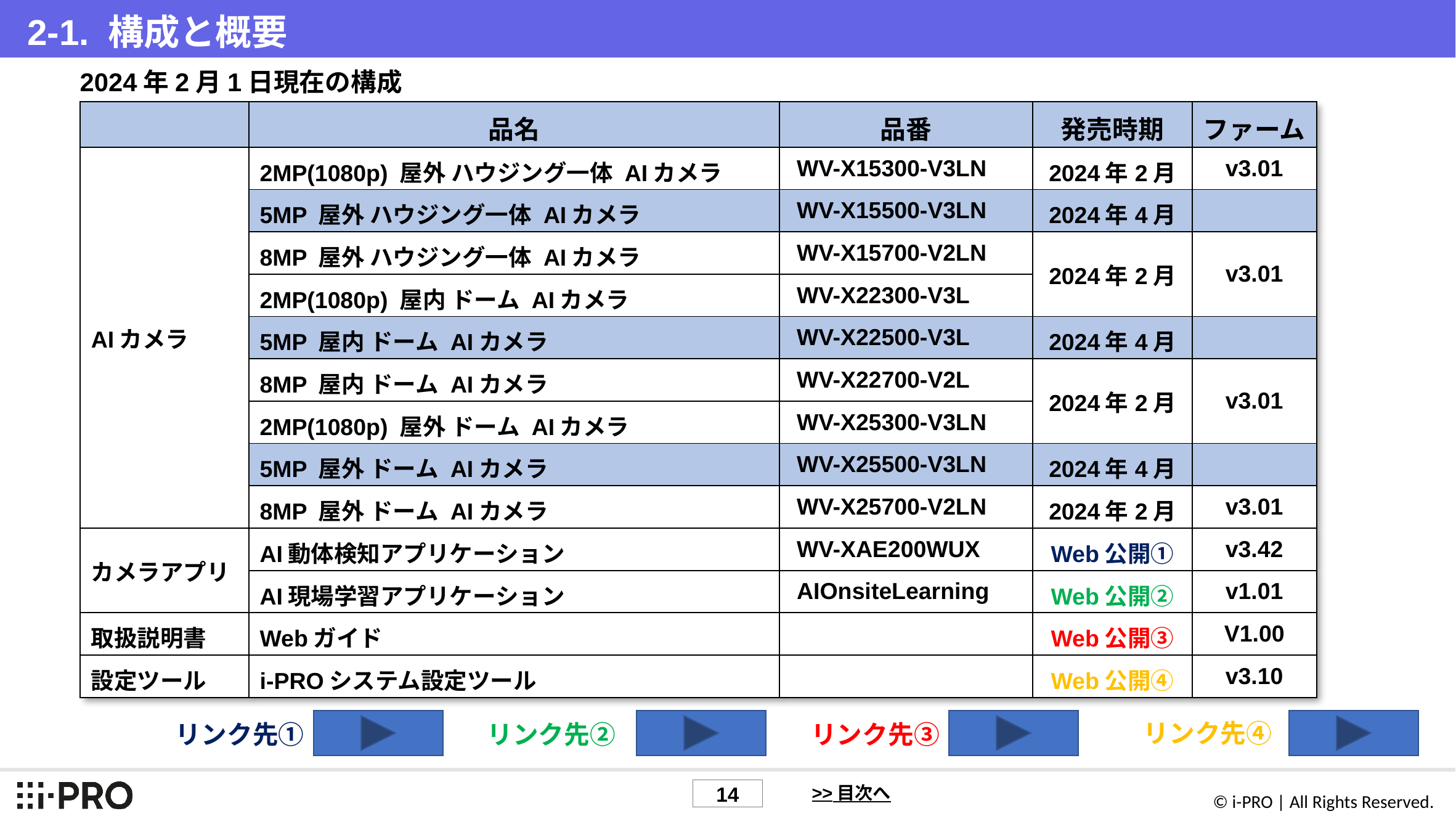

# 2-1. 構成と概要
2024年2月1日現在の構成
|  | 品名 | 品番 | 発売時期 | ファーム |
| --- | --- | --- | --- | --- |
| AIカメラ | 2MP(1080p) 屋外 ハウジング一体 AIカメラ | WV-X15300-V3LN | 2024年2月 | v3.01 |
|  | 5MP 屋外 ハウジング一体 AIカメラ | WV-X15500-V3LN | 2024年4月 |  |
|  | 8MP 屋外 ハウジング一体 AIカメラ | WV-X15700-V2LN | 2024年2月 | v3.01 |
|  | 2MP(1080p) 屋内 ドーム AIカメラ | WV-X22300-V3L |  |  |
|  | 5MP 屋内 ドーム AIカメラ | WV-X22500-V3L | 2024年4月 |  |
|  | 8MP 屋内 ドーム AIカメラ | WV-X22700-V2L | 2024年2月 | v3.01 |
|  | 2MP(1080p) 屋外 ドーム AIカメラ | WV-X25300-V3LN |  |  |
|  | 5MP 屋外 ドーム AIカメラ | WV-X25500-V3LN | 2024年4月 |  |
|  | 8MP 屋外 ドーム AIカメラ | WV-X25700-V2LN | 2024年2月 | v3.01 |
| カメラアプリ | AI動体検知アプリケーション | WV-XAE200WUX | Web公開① | v3.42 |
|  | AI現場学習アプリケーション | AIOnsiteLearning | Web公開② | v1.01 |
| 取扱説明書 | Webガイド |  | Web公開③ | V1.00 |
| 設定ツール | i-PROシステム設定ツール |  | Web公開④ | v3.10 |

リンク先④
リンク先①
リンク先②
リンク先③
>> 目次へ